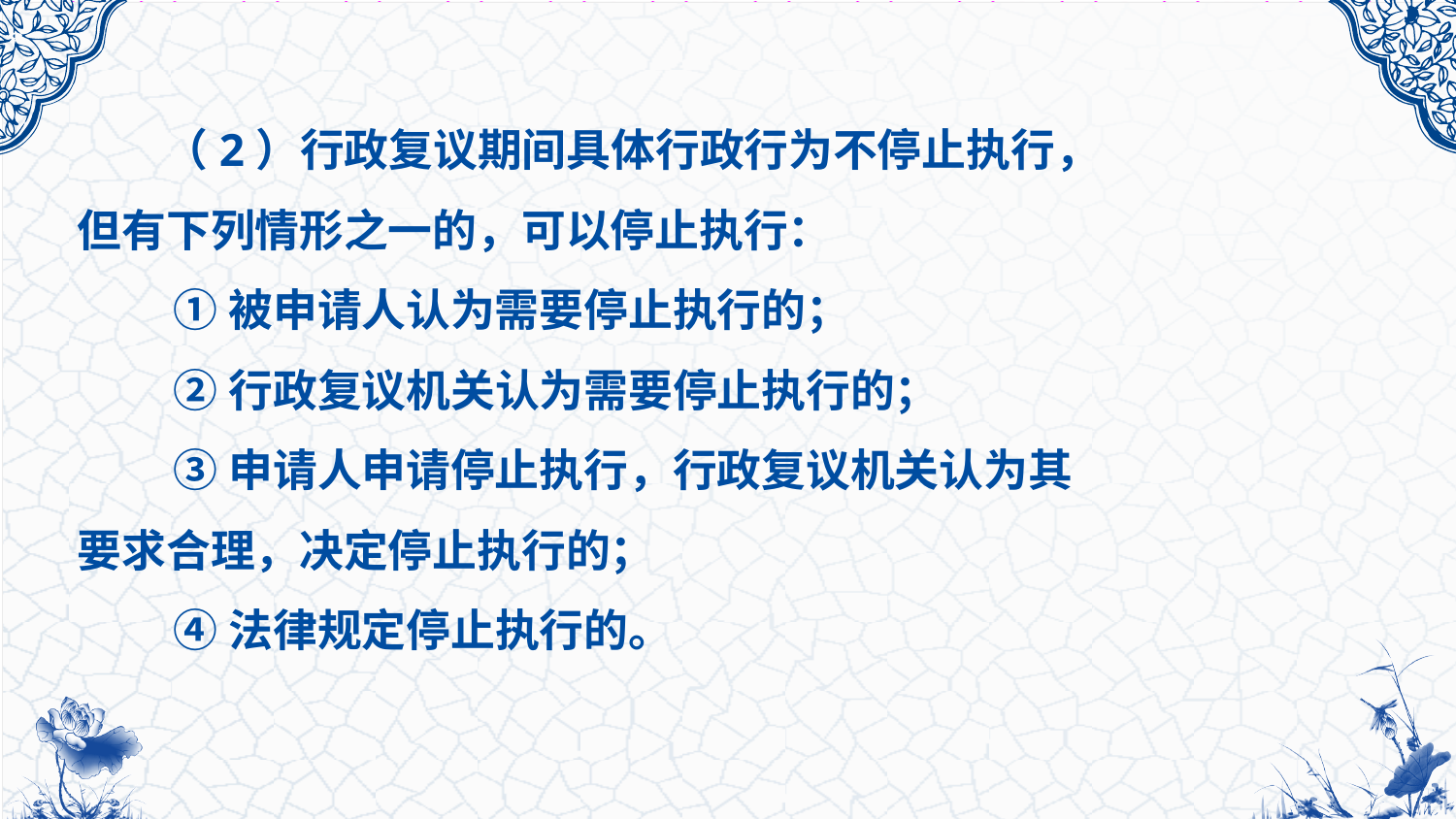

（2）行政复议期间具体行政行为不停止执行，但有下列情形之一的，可以停止执行：
 ①被申请人认为需要停止执行的；
 ②行政复议机关认为需要停止执行的；
 ③申请人申请停止执行，行政复议机关认为其要求合理，决定停止执行的；
 ④法律规定停止执行的。